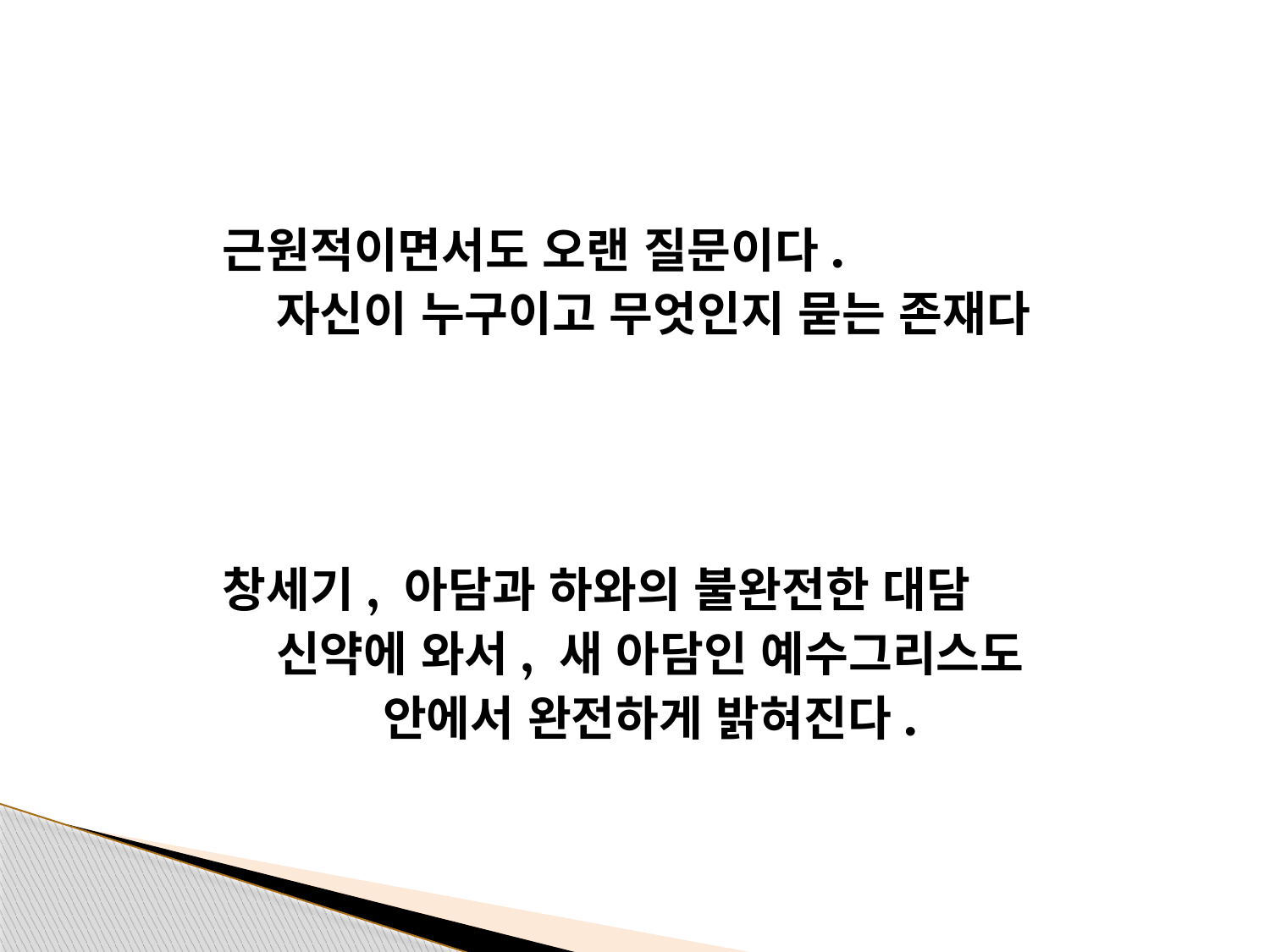

Q 인간이란 무엇인가?
         근원적이면서도 오랜 질문이다.
             자신이 누구이고 무엇인지 묻는 존재다

A 예수님 안에서 찾을 수 있다.
         창세기, 아담과 하와의 불완전한 대담
             신약에 와서, 새 아담인 예수그리스도
                     안에서 완전하게 밝혀진다.